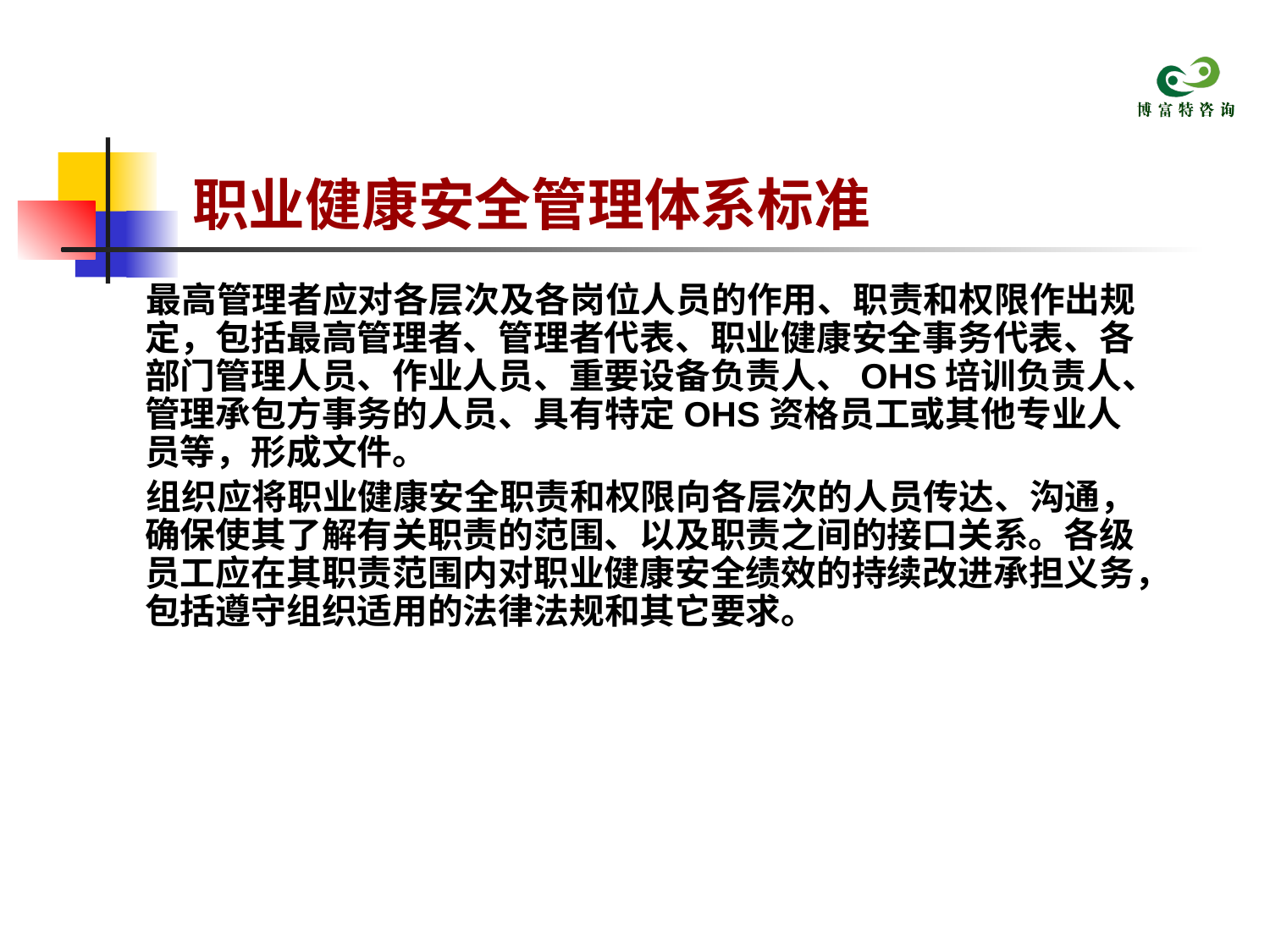

# 职业健康安全管理体系标准
     最高管理者应对各层次及各岗位人员的作用、职责和权限作出规定，包括最高管理者、管理者代表、职业健康安全事务代表、各部门管理人员、作业人员、重要设备负责人、OHS培训负责人、管理承包方事务的人员、具有特定OHS资格员工或其他专业人员等，形成文件。
     组织应将职业健康安全职责和权限向各层次的人员传达、沟通，确保使其了解有关职责的范围、以及职责之间的接口关系。各级员工应在其职责范围内对职业健康安全绩效的持续改进承担义务，包括遵守组织适用的法律法规和其它要求。
85